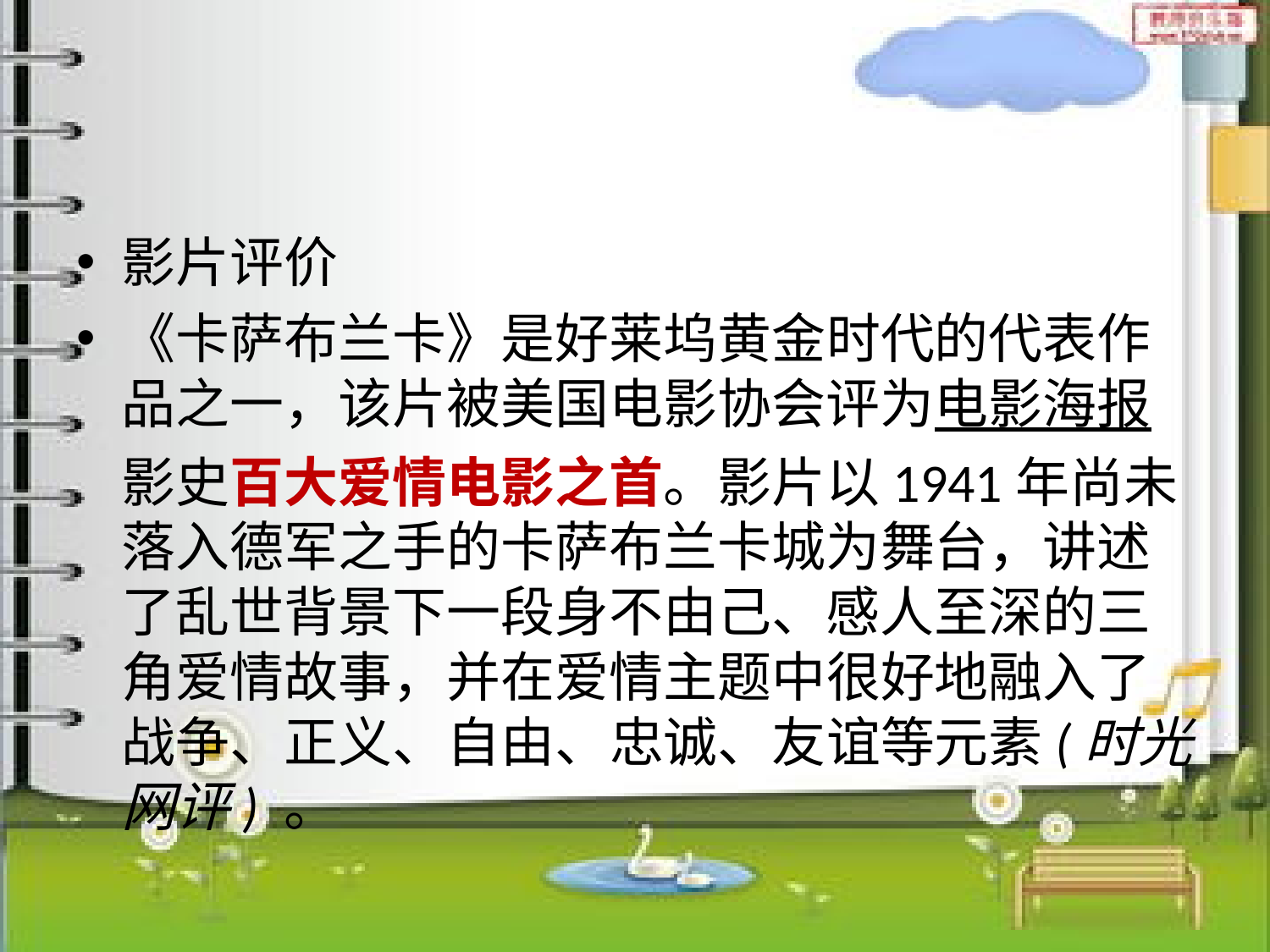

#
影片评价
《卡萨布兰卡》是好莱坞黄金时代的代表作品之一，该片被美国电影协会评为电影海报 影史百大爱情电影之首。影片以1941年尚未落入德军之手的卡萨布兰卡城为舞台，讲述了乱世背景下一段身不由己、感人至深的三角爱情故事，并在爱情主题中很好地融入了战争、正义、自由、忠诚、友谊等元素(时光网评) 。